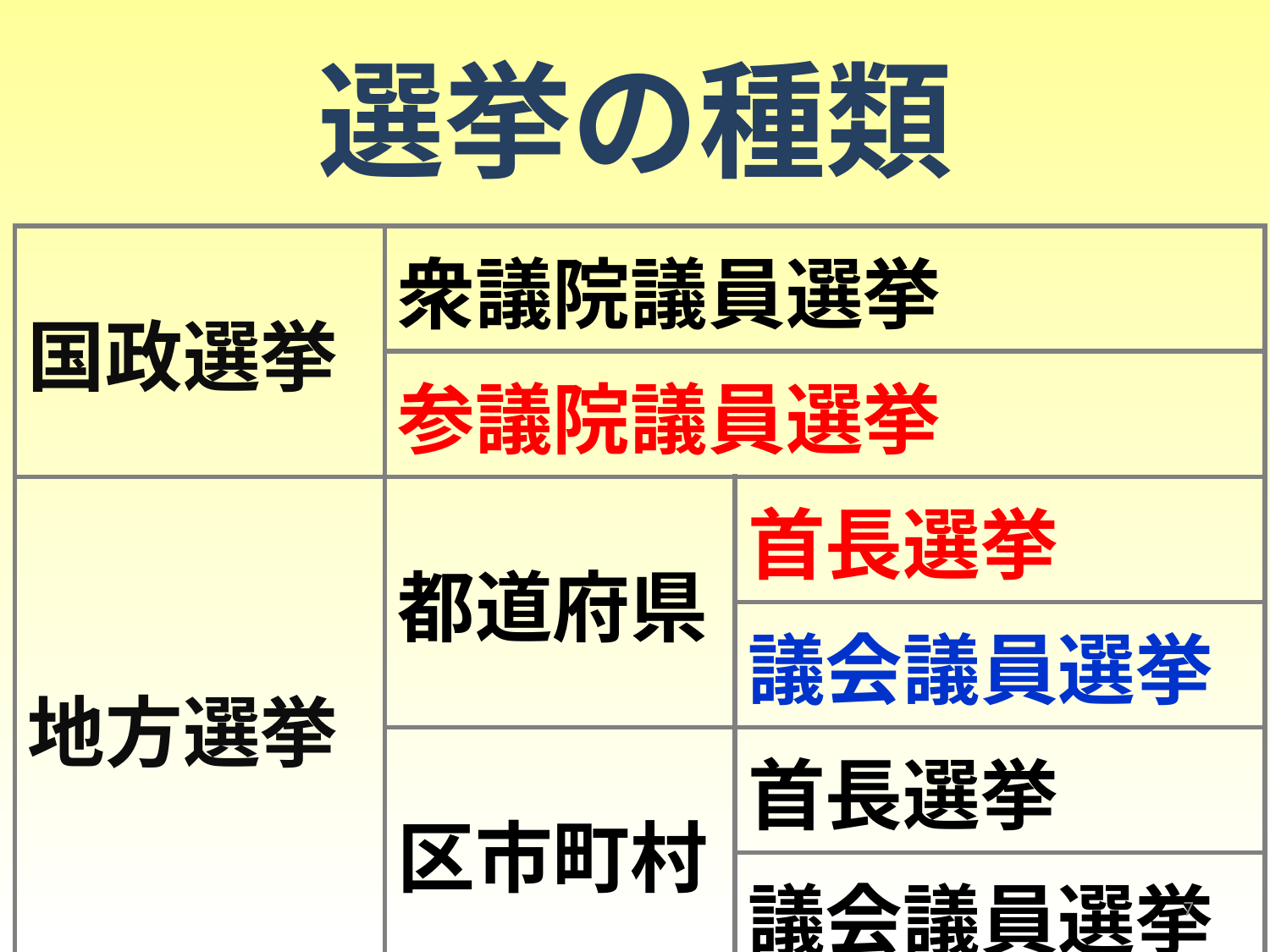

# 選挙の種類
| 国政選挙 | 衆議院議員選挙 |  |
| --- | --- | --- |
|  | 参議院議員選挙 |  |
| 地方選挙 | 都道府県 | 首長選挙 |
|  |  | 議会議員選挙 |
|  | 区市町村 | 首長選挙 |
|  |  | 議会議員選挙 |
7